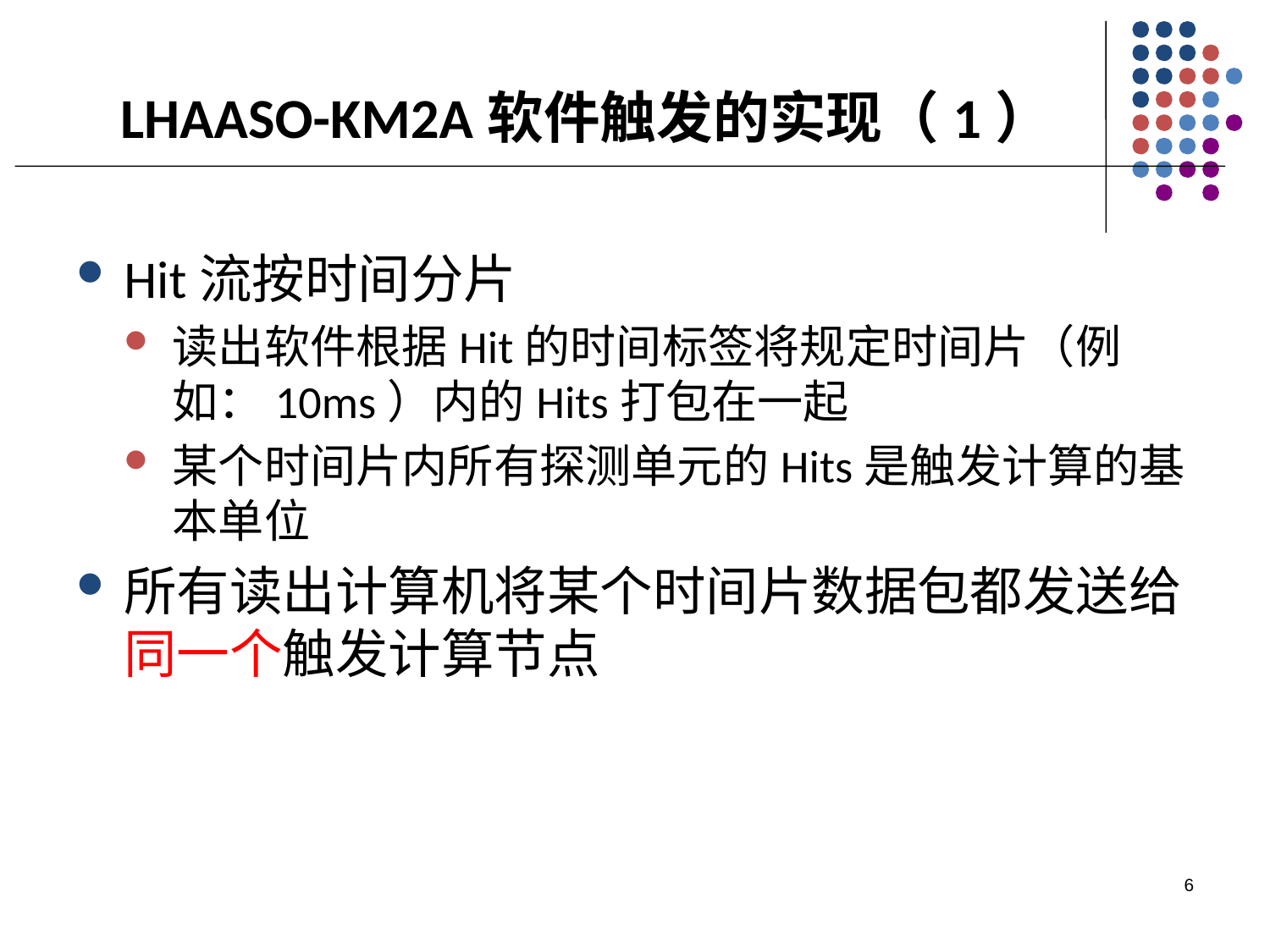

# LHAASO-KM2A软件触发的实现（1）
Hit流按时间分片
读出软件根据Hit的时间标签将规定时间片（例如：10ms）内的Hits打包在一起
某个时间片内所有探测单元的Hits是触发计算的基本单位
所有读出计算机将某个时间片数据包都发送给同一个触发计算节点
6